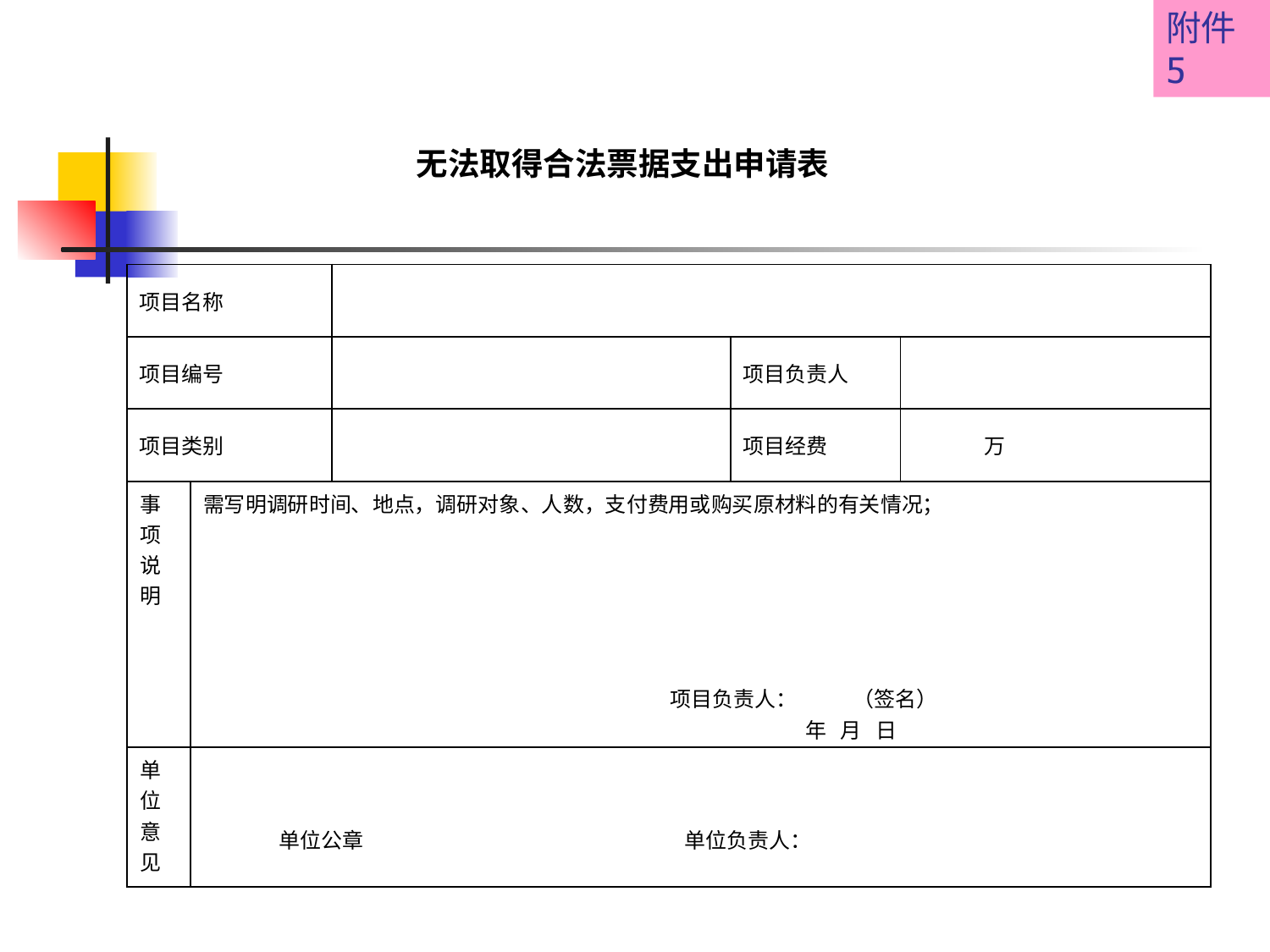

附件5
无法取得合法票据支出申请表

| 项目名称 |  |  |  |  |
| --- | --- | --- | --- | --- |
| 项目编号 |  |  | 项目负责人 |  |
| 项目类别 |  |  | 项目经费 | 万 |
| 事项 说 明 | 需写明调研时间、地点，调研对象、人数，支付费用或购买原材料的有关情况； 项目负责人： （签名） 年 月 日 |  |  |  |
| 单位意见 | 单位公章 单位负责人： |  |  |  |